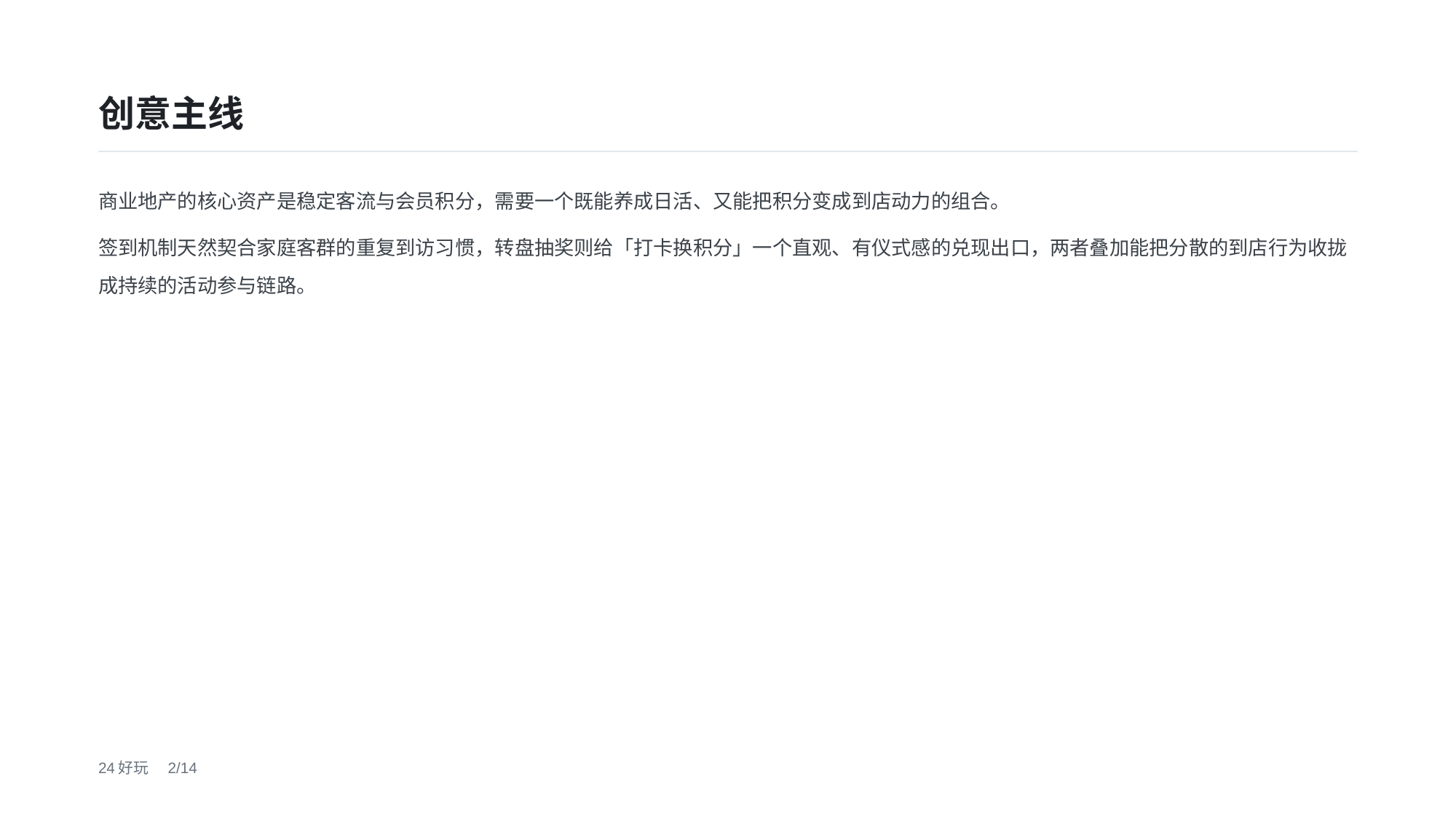

创意主线

商业地产的核心资产是稳定客流与会员积分，需要一个既能养成日活、又能把积分变成到店动力的组合。
签到机制天然契合家庭客群的重复到访习惯，转盘抽奖则给「打卡换积分」一个直观、有仪式感的兑现出口，两者叠加能把分散的到店行为收拢成持续的活动参与链路。
24好玩　2/14